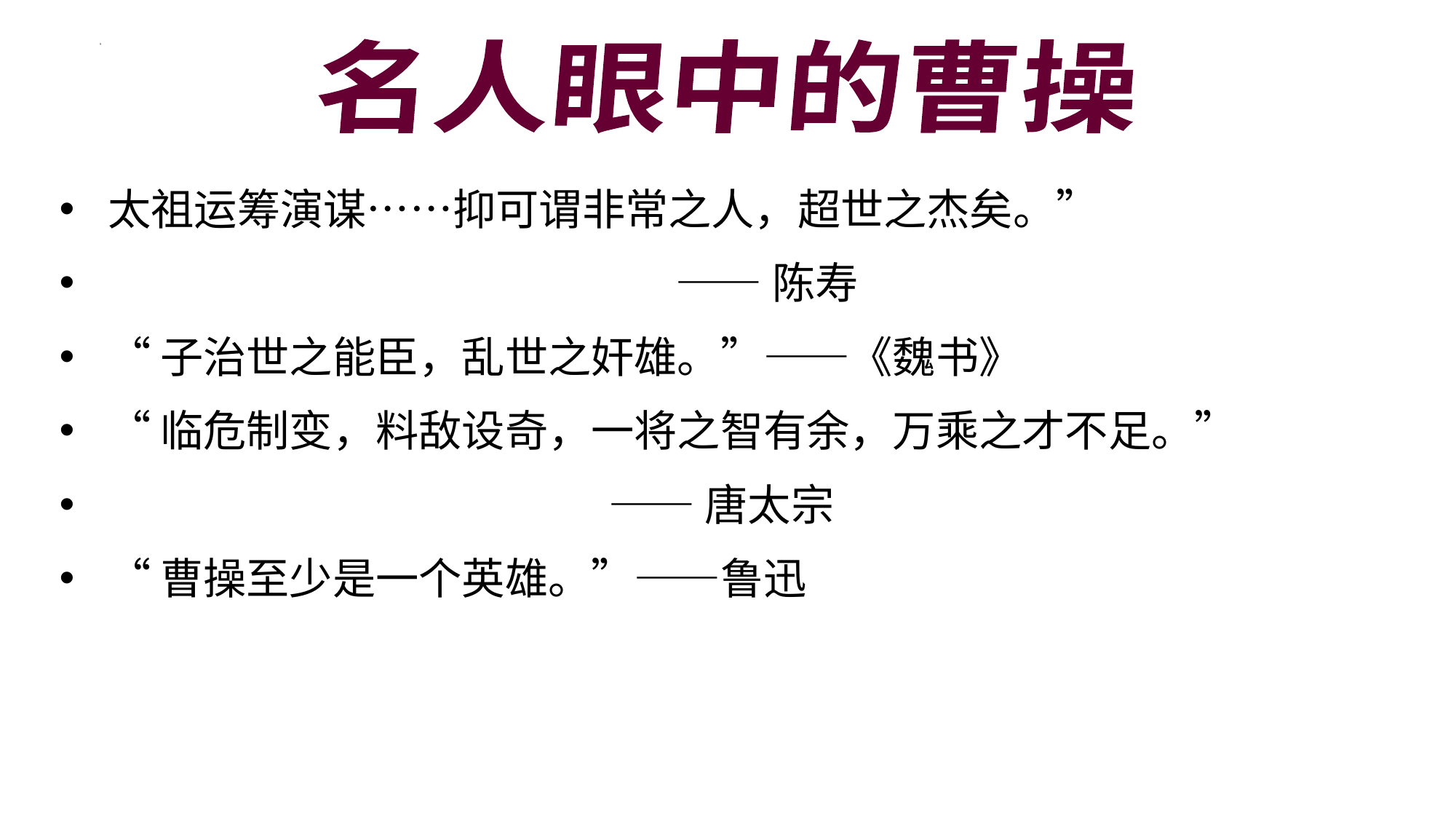

名人眼中的曹操
太祖运筹演谋……抑可谓非常之人，超世之杰矣。”
                                                           ——陈寿
“子治世之能臣，乱世之奸雄。”——《魏书》
“临危制变，料敌设奇，一将之智有余，万乘之才不足。”
                                                    ——唐太宗
“曹操至少是一个英雄。”——鲁迅